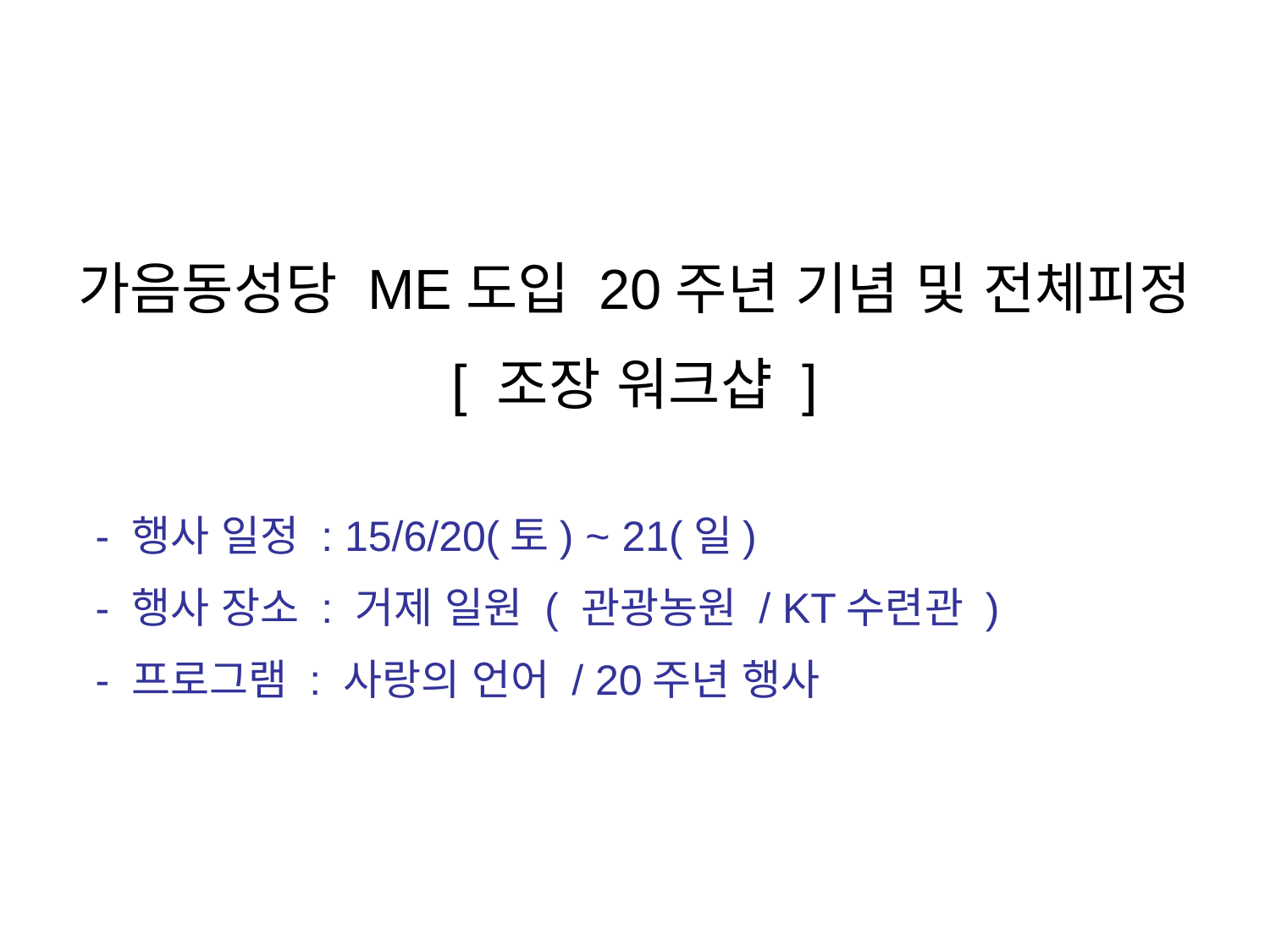

가음동성당 ME도입 20주년 기념 및 전체피정
[ 조장 워크샵 ]

       - 행사 일정 : 15/6/20(토) ~ 21(일)
       - 행사 장소 : 거제 일원 ( 관광농원 / KT수련관 )
       - 프로그램 : 사랑의 언어 / 20주년 행사